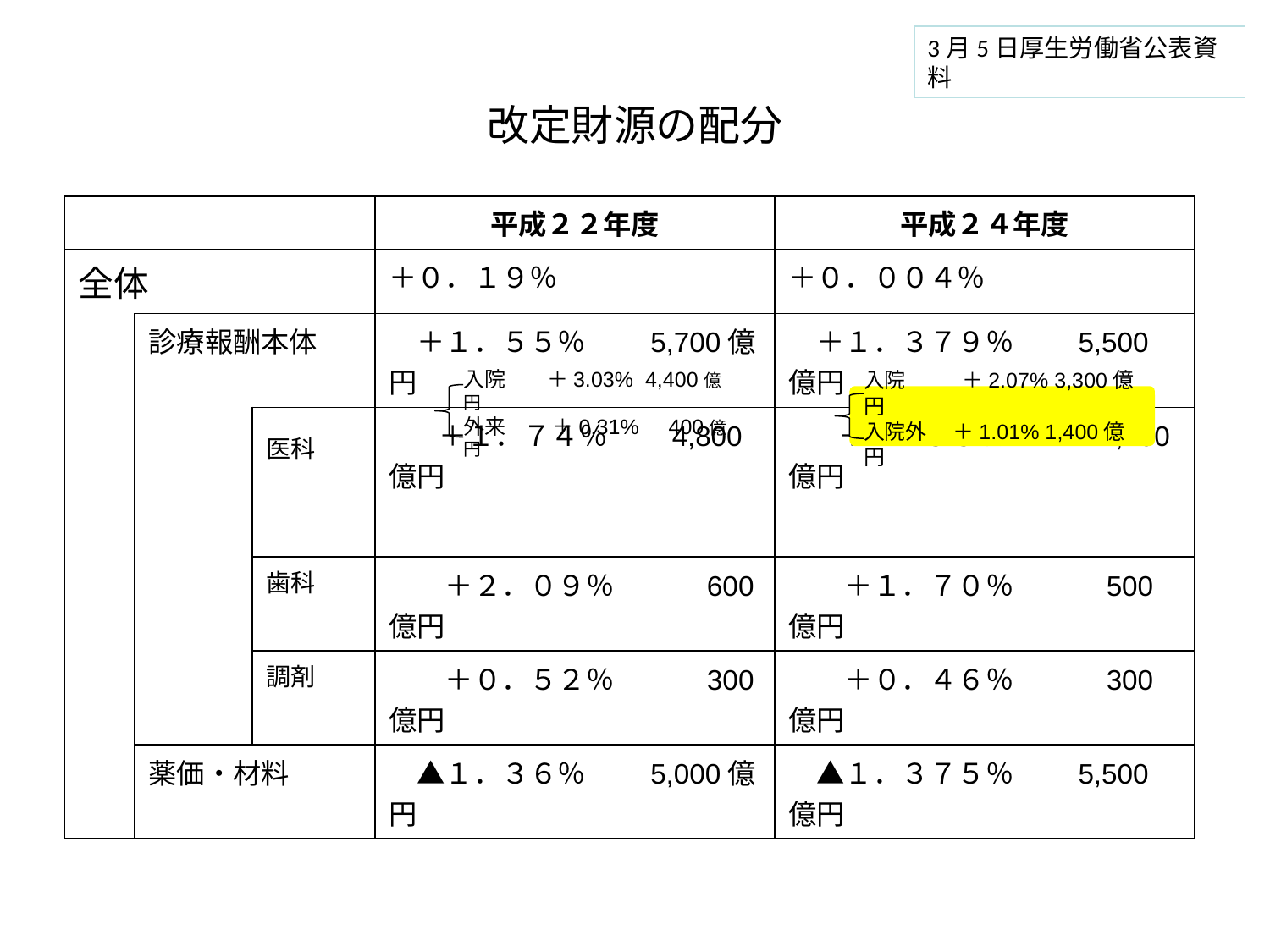

3月5日厚生労働省公表資料
改定財源の配分
|  |  |  | 平成２２年度 | 平成２４年度 |
| --- | --- | --- | --- | --- |
| 全体 |  |  | ＋０．１９％ | ＋０．００４％ |
|  | 診療報酬本体 |  | ＋１．５５％　　5,700億円 | ＋１．３７９％　　5,500億円 |
|  |  | 医科 | ＋１．７４％　　4,800億円 | ＋１．５５％　　　4,700億円 |
|  |  | 歯科 | ＋２．０９％　　　600億円 | ＋１．７０％　　　500億円 |
|  |  | 調剤 | ＋０．５２％　　　300億円 | ＋０．４６％　　　300億円 |
|  | 薬価・材料 |  | ▲１．３６％　　5,000億円 | ▲１．３７５％　　5,500億円 |
入院　   ＋3.03%  4,400億円
外来　 　＋0.31%     400億円

入院　 　 ＋2.07% 3,300億円
入院外　 ＋1.01% 1,400億円